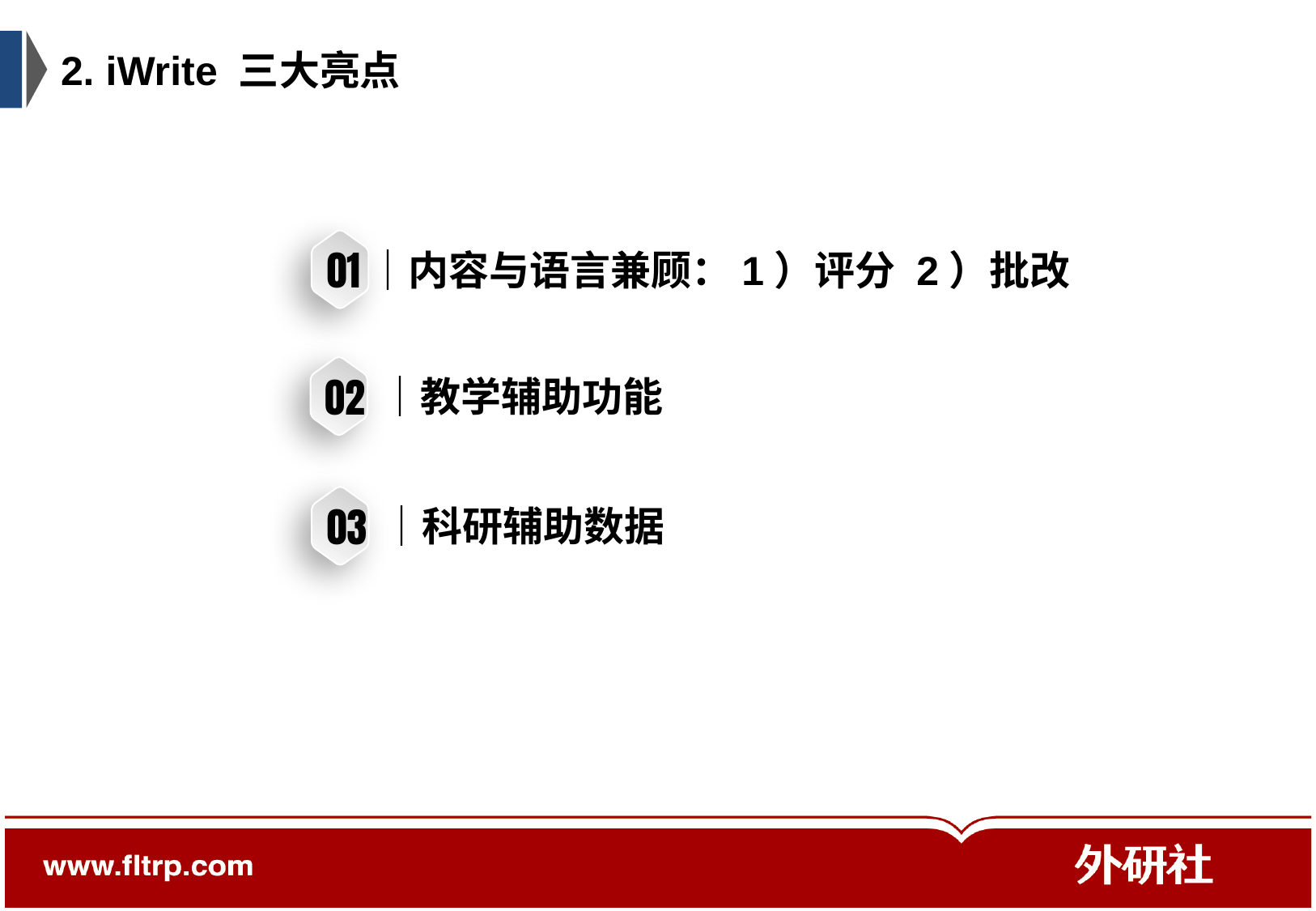

2. iWrite 三大亮点

01
｜内容与语言兼顾：1）评分 2）批改

02
｜教学辅助功能

03
｜科研辅助数据